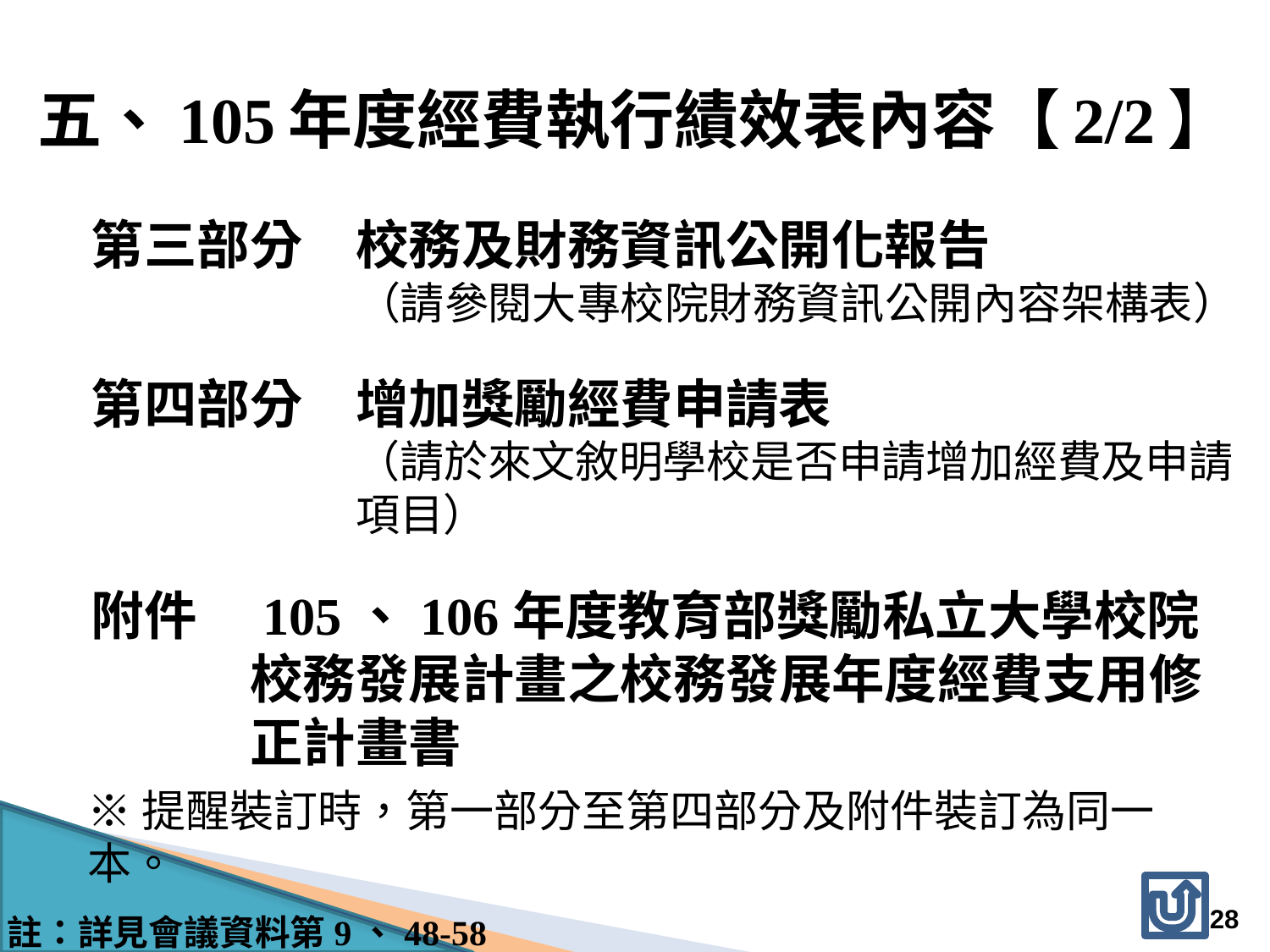

# 五、105年度經費執行績效表內容【2/2】
第三部分　校務及財務資訊公開化報告
（請參閱大專校院財務資訊公開內容架構表）

第四部分　增加獎勵經費申請表
（請於來文敘明學校是否申請增加經費及申請項目）

附件　105、106年度教育部獎勵私立大學校院校務發展計畫之校務發展年度經費支用修正計畫書
※提醒裝訂時，第一部分至第四部分及附件裝訂為同一本。

28
註：詳見會議資料第9、48-58頁